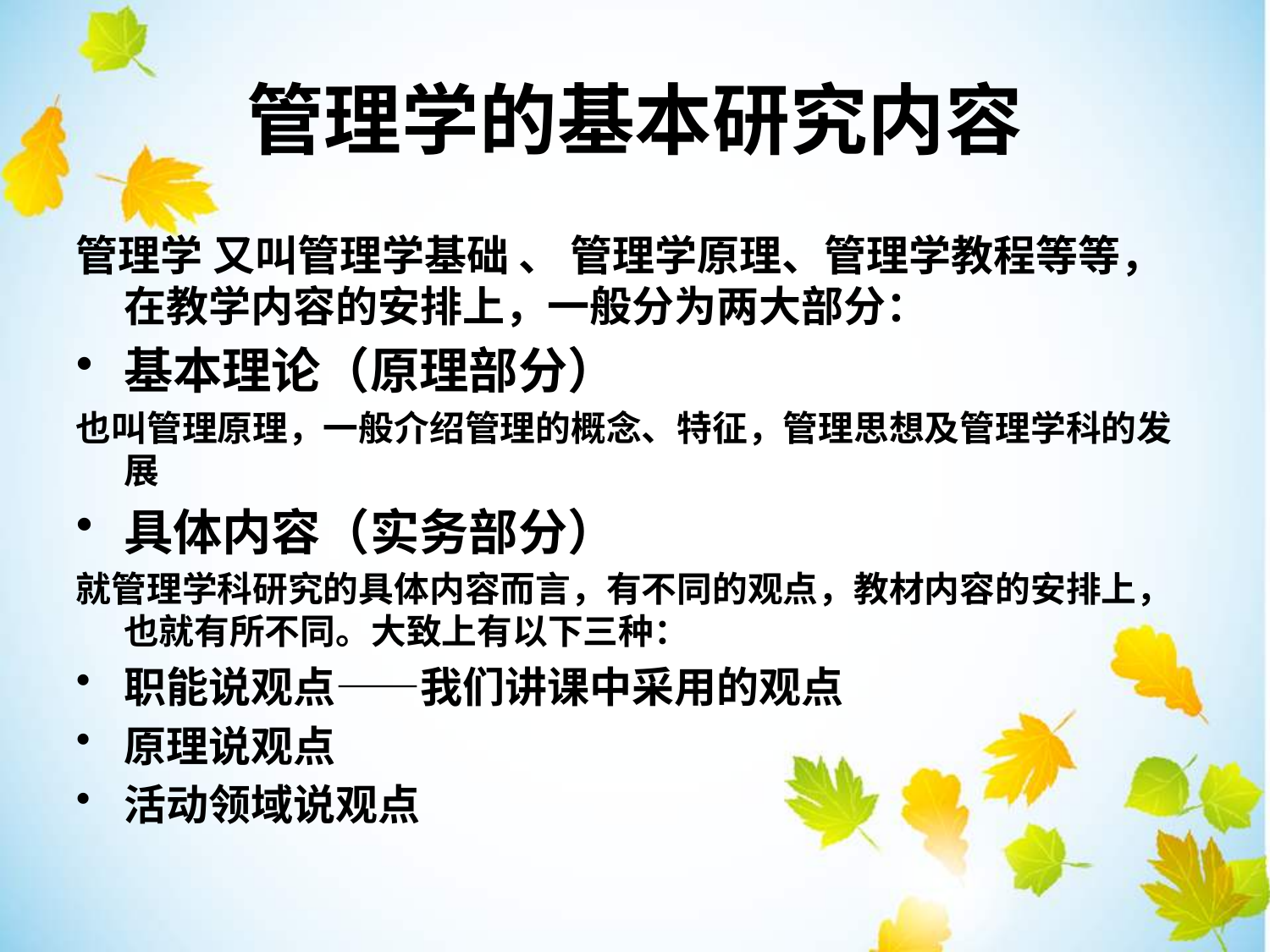

管理学的基本研究内容
管理学 又叫管理学基础 、 管理学原理、管理学教程等等，在教学内容的安排上，一般分为两大部分：
基本理论（原理部分）
也叫管理原理，一般介绍管理的概念、特征，管理思想及管理学科的发展
具体内容（实务部分）
就管理学科研究的具体内容而言，有不同的观点，教材内容的安排上，也就有所不同。大致上有以下三种：
职能说观点——我们讲课中采用的观点
原理说观点
活动领域说观点